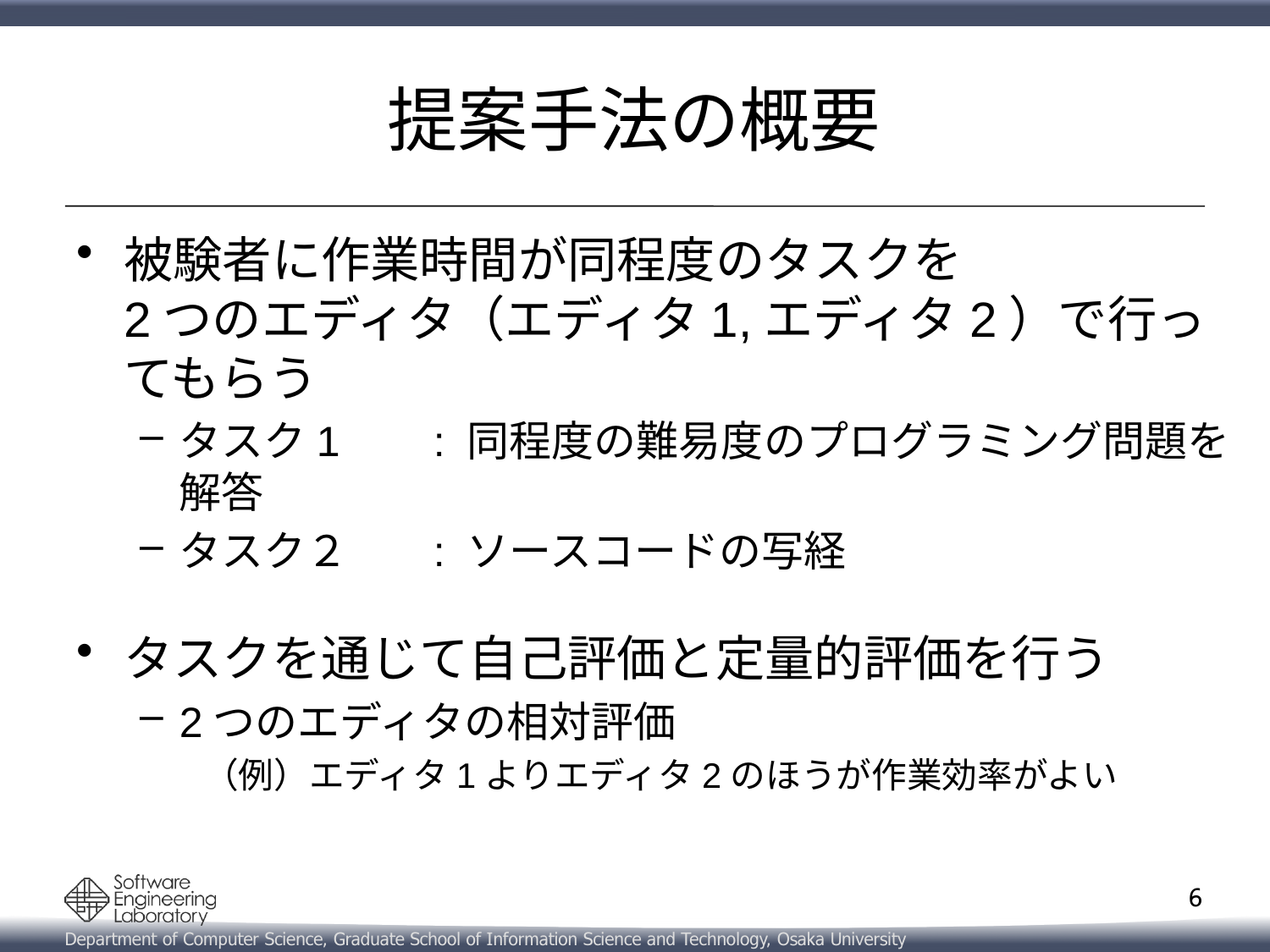

# 提案手法の概要
被験者に作業時間が同程度のタスクを
2つのエディタ（エディタ1,エディタ2）で行ってもらう
タスク1	: 同程度の難易度のプログラミング問題を解答
タスク２	: ソースコードの写経

タスクを通じて自己評価と定量的評価を行う
2つのエディタの相対評価
（例）エディタ1よりエディタ2のほうが作業効率がよい
6